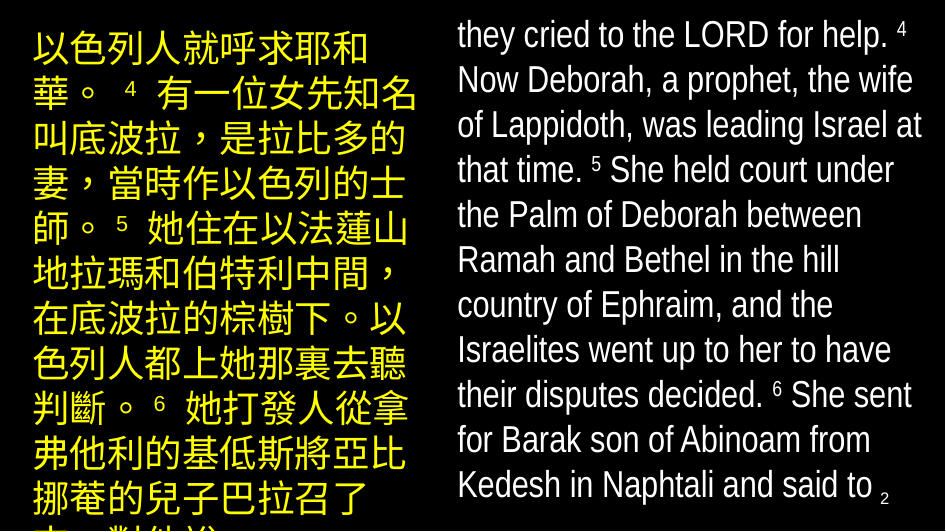

they cried to the Lord for help. 4 Now Deborah, a prophet, the wife of Lappidoth, was leading Israel at that time. 5 She held court under the Palm of Deborah between Ramah and Bethel in the hill country of Ephraim, and the Israelites went up to her to have their disputes decided. 6 She sent for Barak son of Abinoam from Kedesh in Naphtali and said to
以色列人就呼求耶和華。 4 有一位女先知名叫底波拉，是拉比多的妻，當時作以色列的士師。5 她住在以法蓮山地拉瑪和伯特利中間，在底波拉的棕樹下。以色列人都上她那裏去聽判斷。6 她打發人從拿弗他利的基低斯將亞比挪菴的兒子巴拉召了來，對他說
2